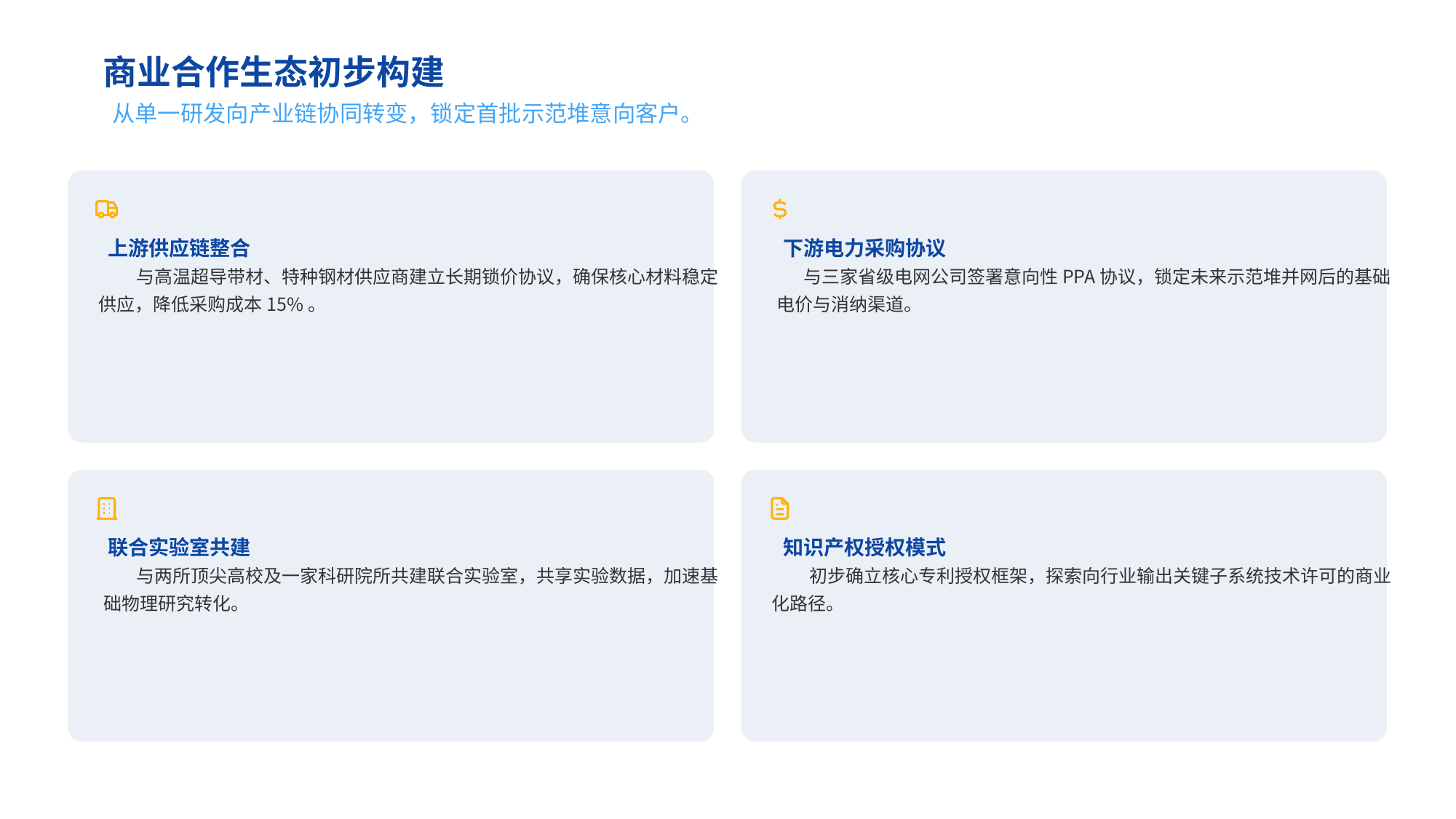

商业合作生态初步构建
从单一研发向产业链协同转变，锁定首批示范堆意向客户。

上游供应链整合
下游电力采购协议
与高温超导带材、特种钢材供应商建立长期锁价协议，确保核心材料稳定
与三家省级电网公司签署意向性PPA协议，锁定未来示范堆并网后的基础
供应，降低采购成本15%。
电价与消纳渠道。

联合实验室共建
知识产权授权模式
与两所顶尖高校及一家科研院所共建联合实验室，共享实验数据，加速基
初步确立核心专利授权框架，探索向行业输出关键子系统技术许可的商业
础物理研究转化。
化路径。